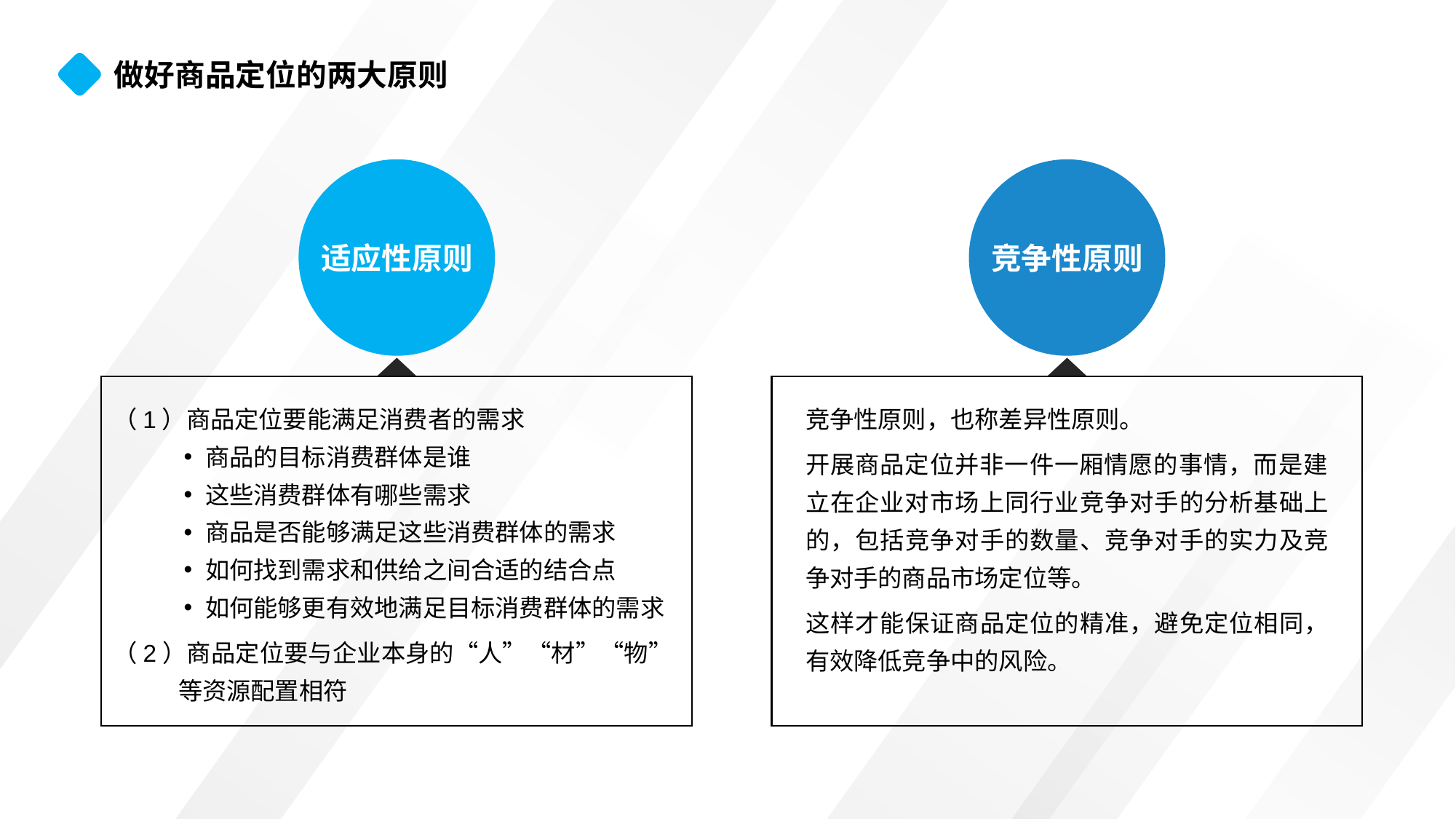

做好商品定位的两大原则

适应性原则
竞争性原则

（1）商品定位要能满足消费者的需求
商品的目标消费群体是谁
这些消费群体有哪些需求
商品是否能够满足这些消费群体的需求
如何找到需求和供给之间合适的结合点
如何能够更有效地满足目标消费群体的需求
（2）商品定位要与企业本身的“人”“材”“物”等资源配置相符

竞争性原则，也称差异性原则。
开展商品定位并非一件一厢情愿的事情，而是建立在企业对市场上同行业竞争对手的分析基础上的，包括竞争对手的数量、竞争对手的实力及竞争对手的商品市场定位等。
这样才能保证商品定位的精准，避免定位相同，有效降低竞争中的风险。